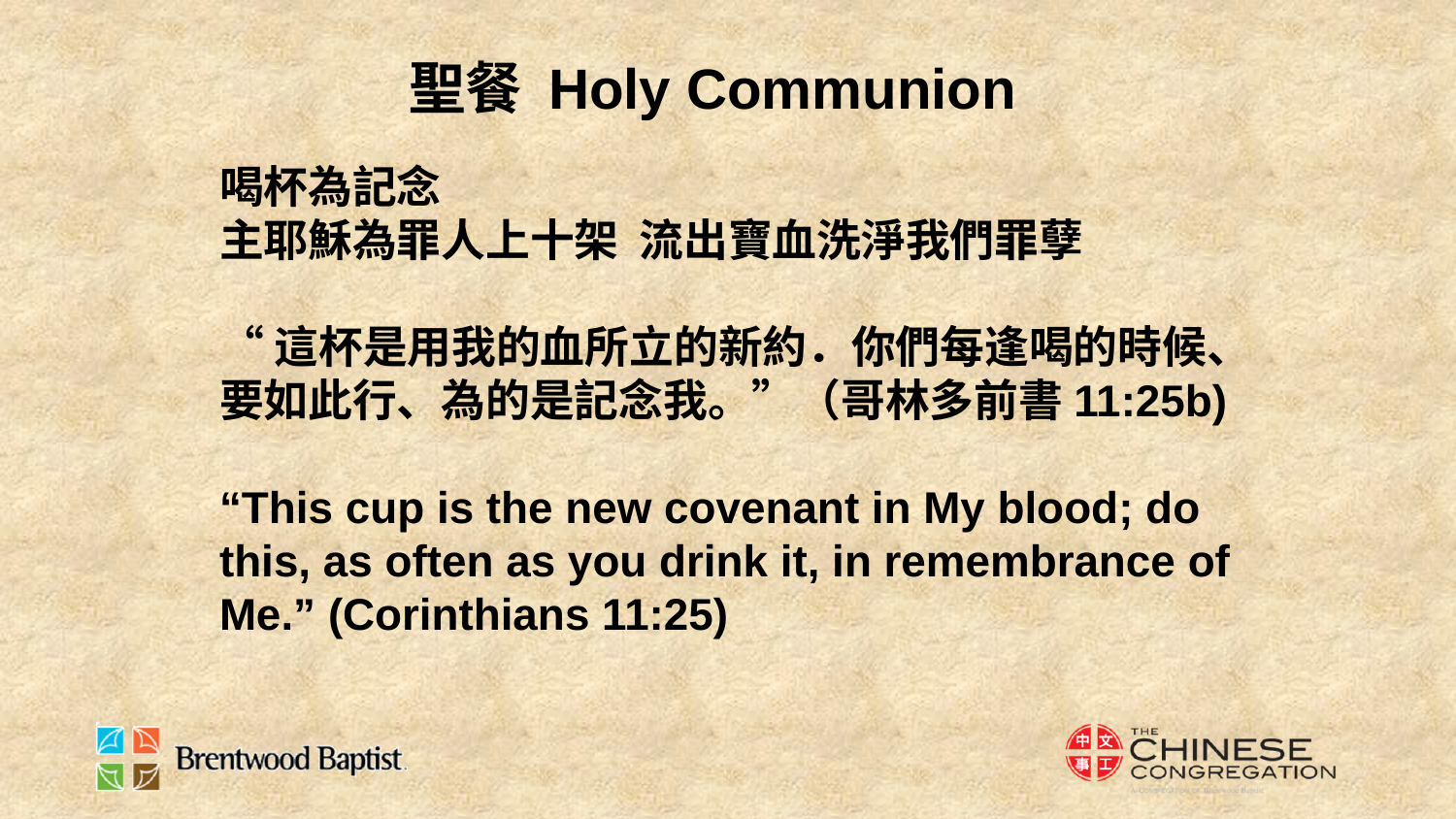

聖餐 Holy Communion
喝杯為記念
主耶穌為罪人上十架  流出寶血洗淨我們罪孽

“這杯是用我的血所立的新約．你們每逢喝的時候、要如此行、為的是記念我。”（哥林多前書11:25b)

“This cup is the new covenant in My blood; do this, as often as you drink it, in remembrance of Me.” (Corinthians 11:25)